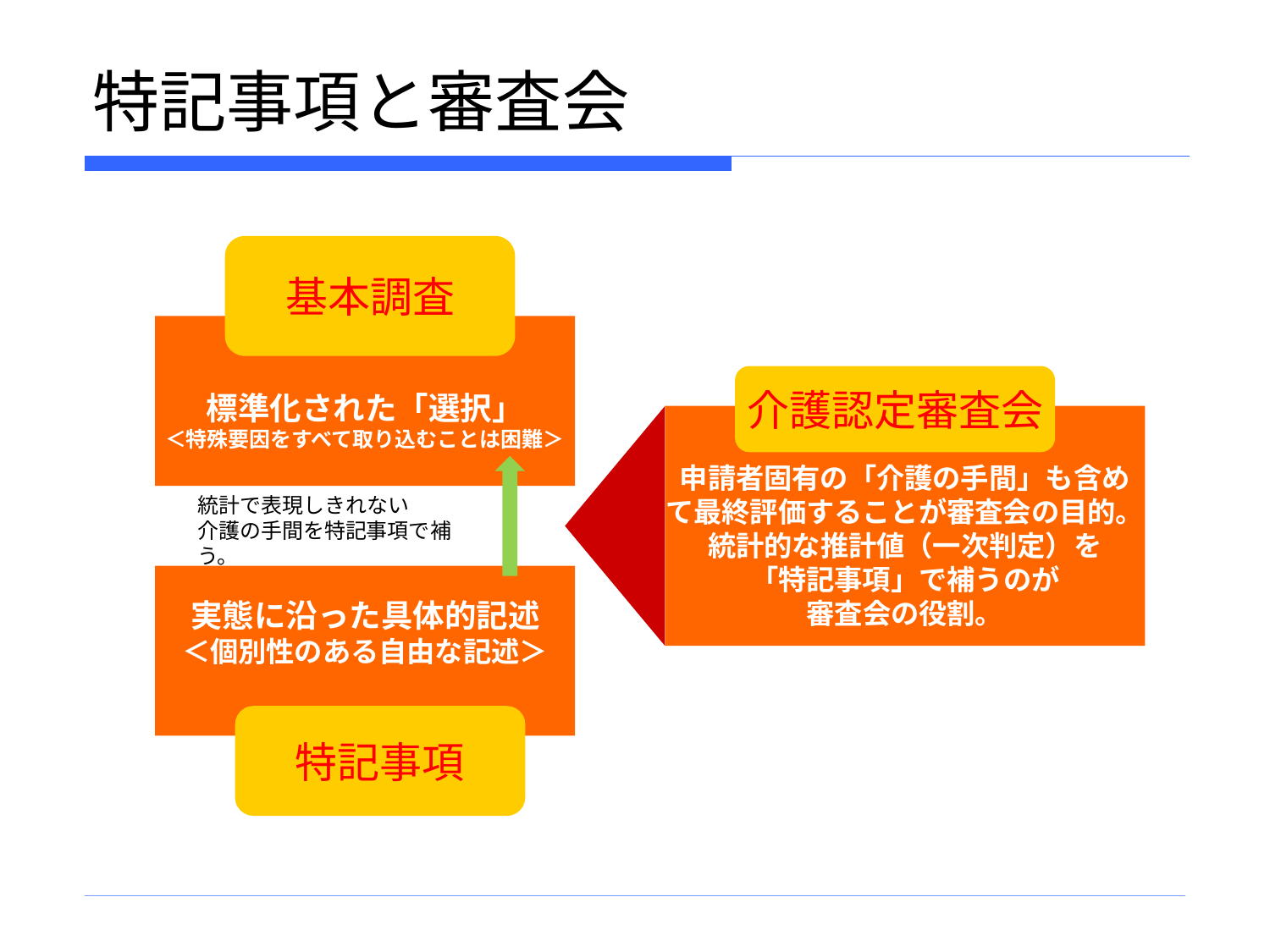

# 特記事項と審査会
基本調査

標準化された「選択」
＜特殊要因をすべて取り込むことは困難＞
介護認定審査会
申請者固

申請者固有の「介護の手間」も含め
て最終評価することが審査会の目的。
統計的な推計値（一次判定）を
「特記事項」で補うのが
審査会の役割。

統計で表現しきれない
介護の手間を特記事項で補う。
実態に沿った具体的記述
＜個別性のある自由な記述＞

特記事項